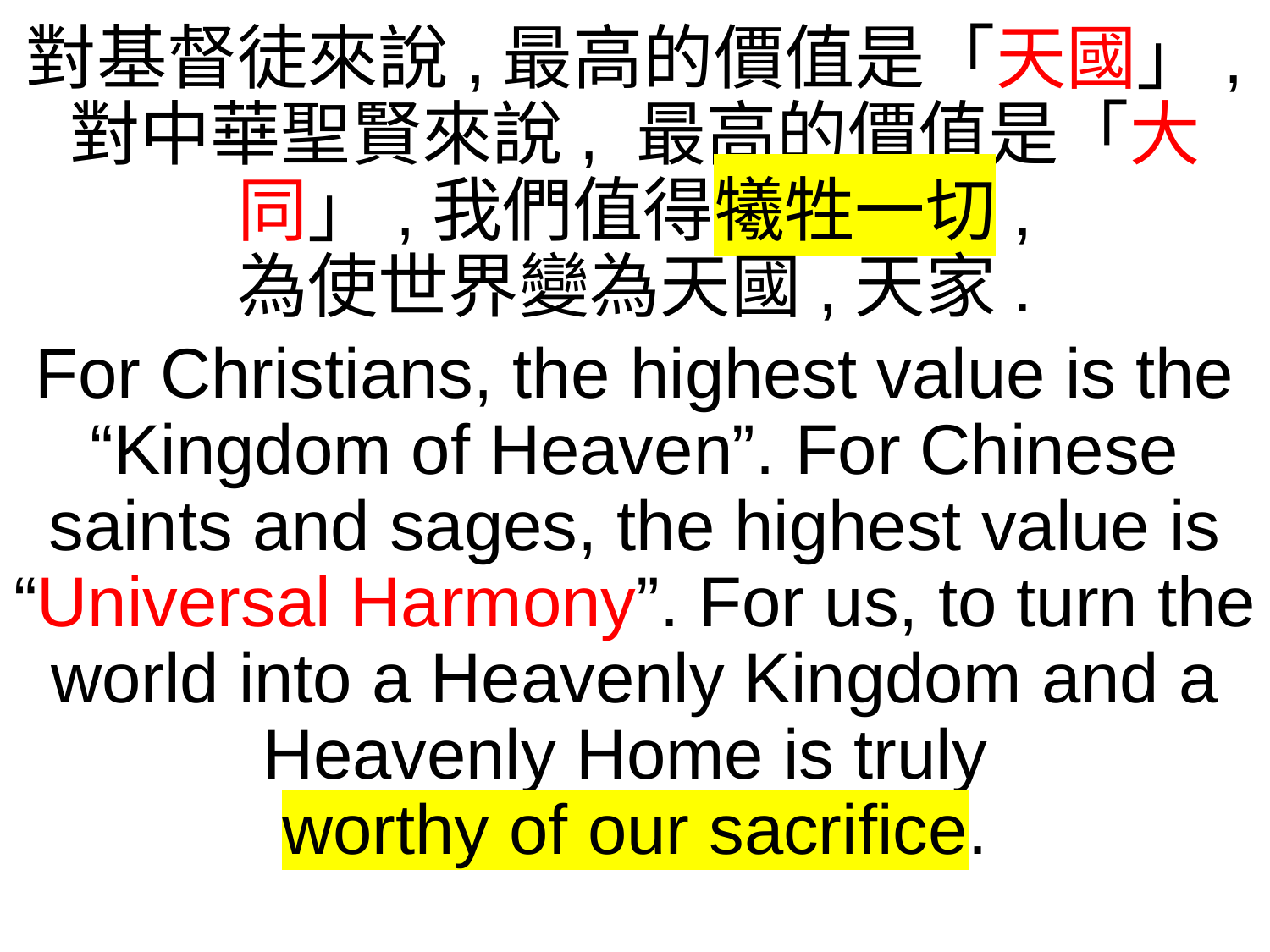

對基督徒來說,最高的價值是「天國」, 對中華聖賢來說, 最高的價值是「大同」,我們值得犧牲一切,
為使世界變為天國,天家.
For Christians, the highest value is the “Kingdom of Heaven”. For Chinese saints and sages, the highest value is “Universal Harmony”. For us, to turn the world into a Heavenly Kingdom and a Heavenly Home is truly
worthy of our sacrifice.